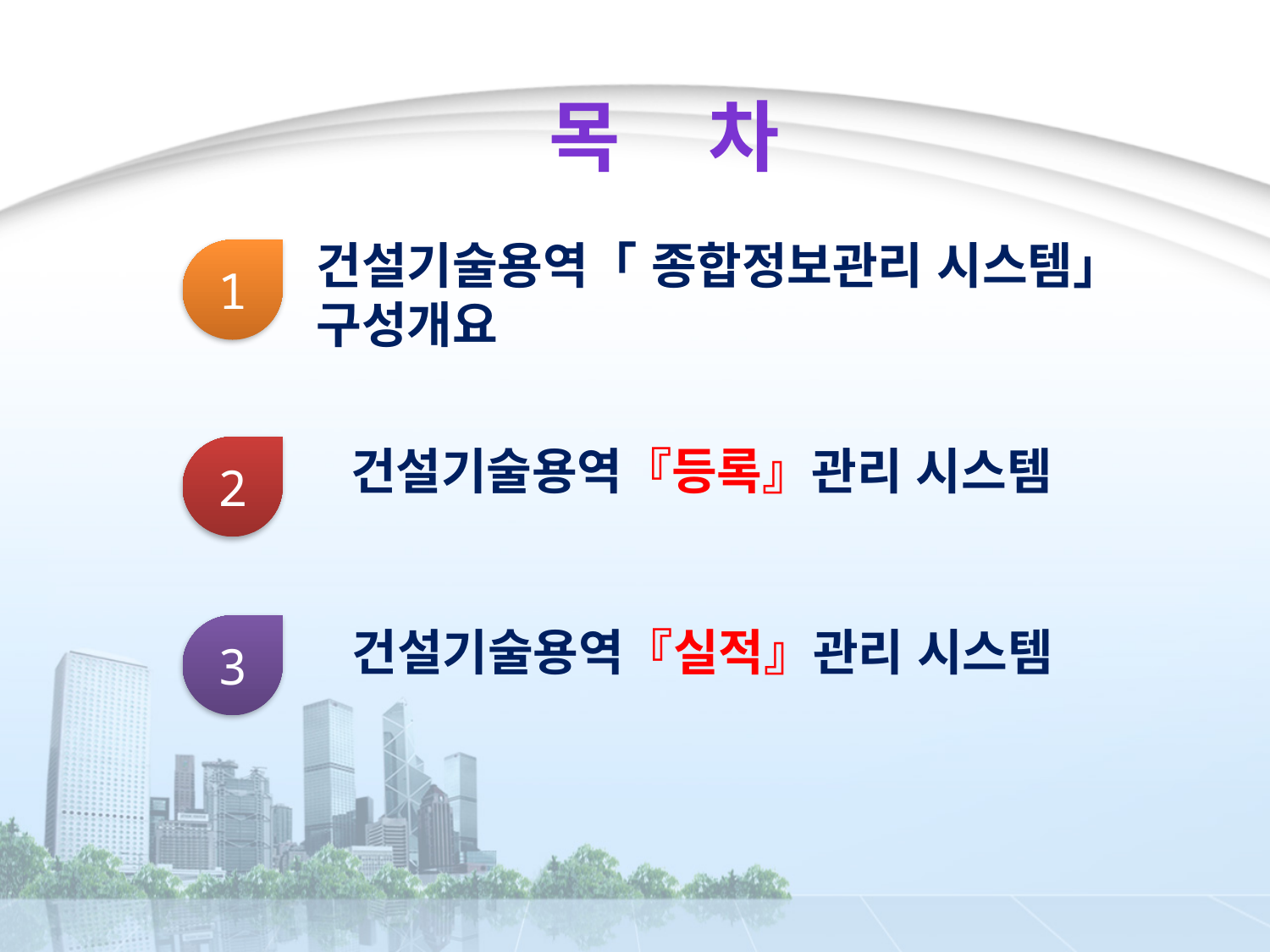

목    차
건설기술용역「 종합정보관리 시스템」구성개요
1
건설기술용역『등록』관리 시스템
2
건설기술용역『실적』관리 시스템
3